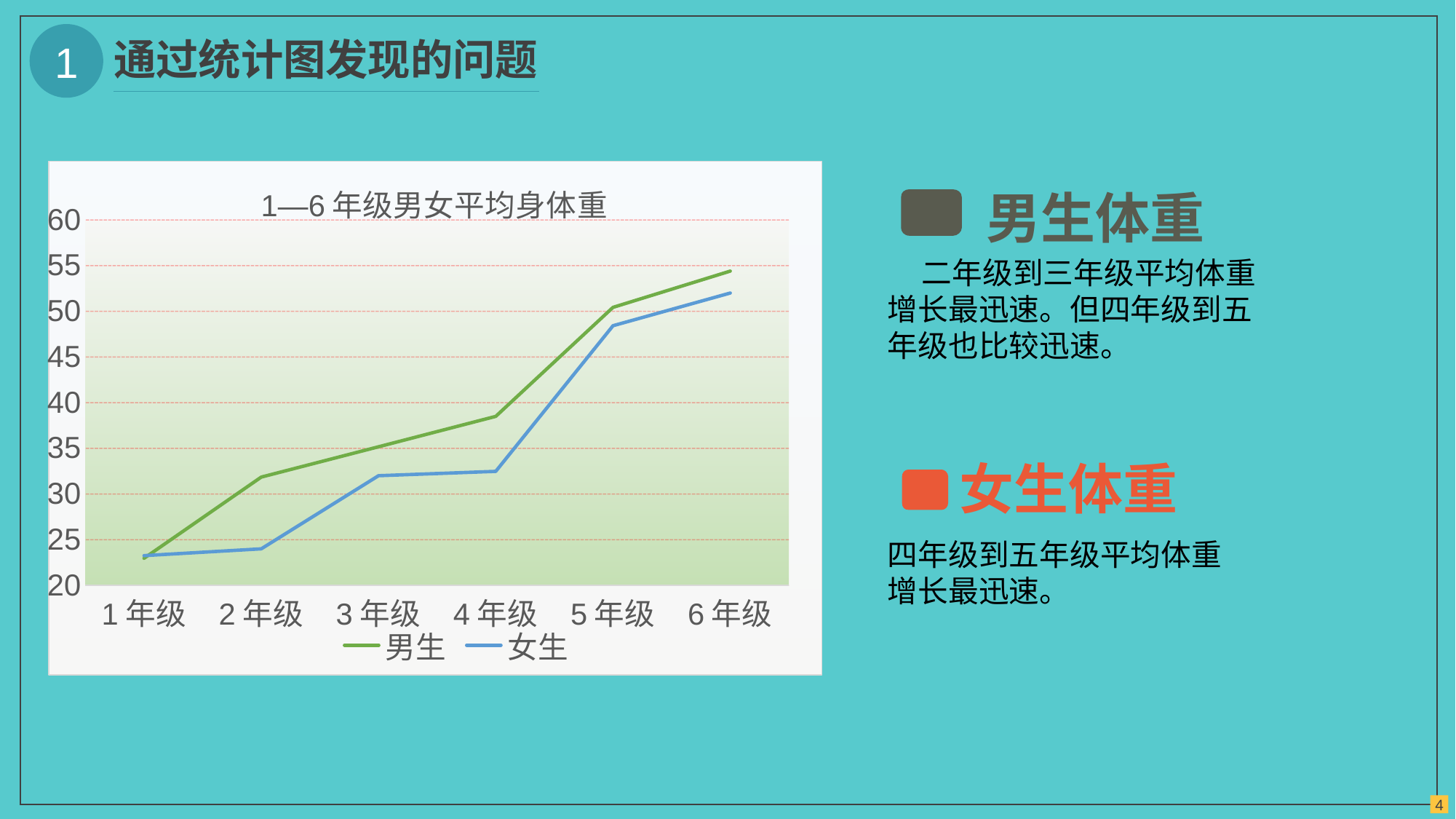

1
通过统计图发现的问题

### Chart: 1—6年级男女平均身体重

| Category | 男生 | 女生 |
|---|---|---|
| 1年级 | 22.96 | 23.25 |
| 2年级 | 31.85 | 24.0 |
| 3年级 | 35.17 | 32.0 |
| 4年级 | 38.5 | 32.48 |
| 5年级 | 50.43 | 48.42 |
| 6年级 | 54.4 | 52.0 |
男生体重

    二年级到三年级平均体重增长最迅速。但四年级到五年级也比较迅速。

女生体重

四年级到五年级平均体重增长最迅速。

4